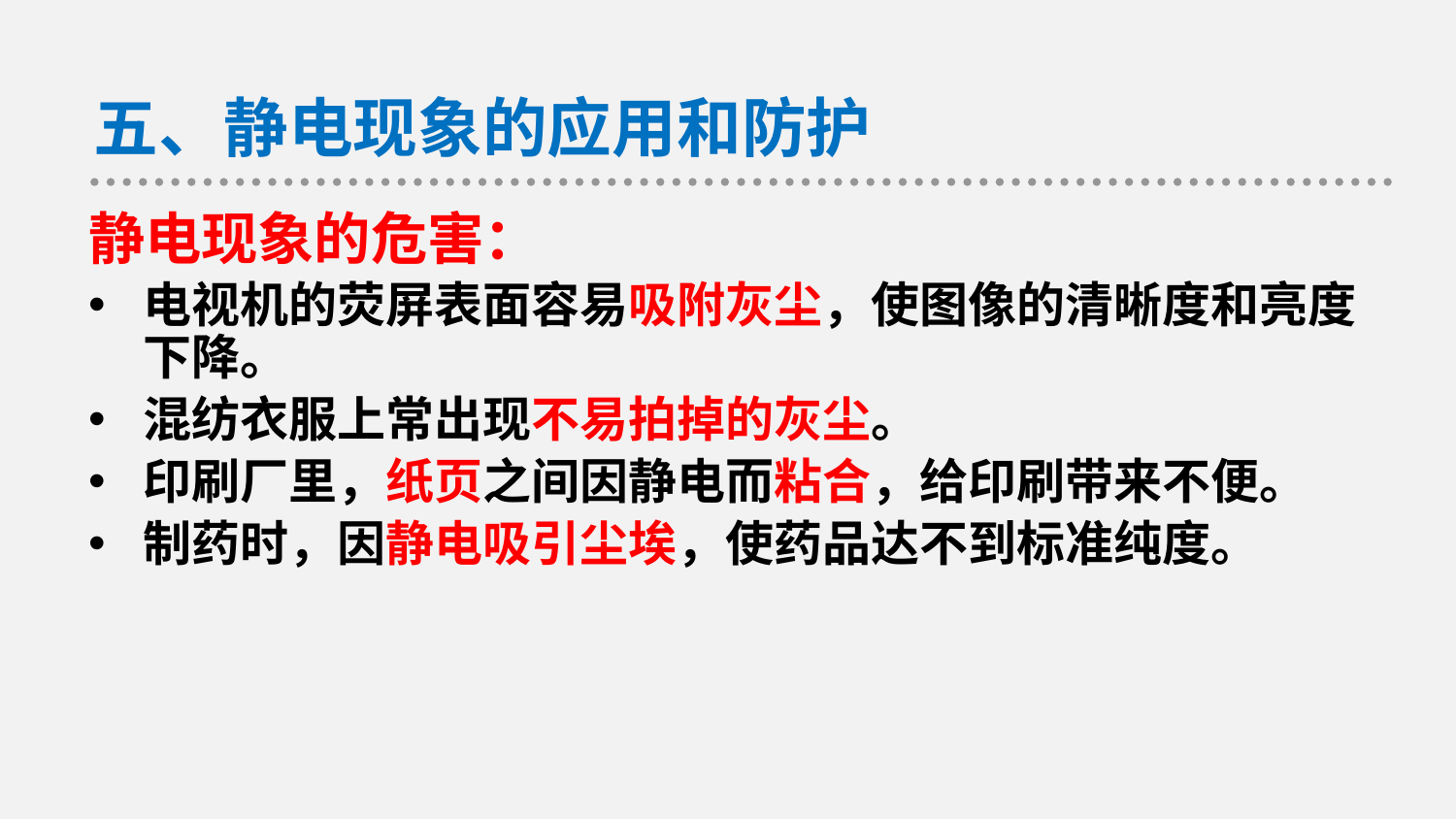

五、静电现象的应用和防护
静电现象的危害：
电视机的荧屏表面容易吸附灰尘，使图像的清晰度和亮度下降。
混纺衣服上常出现不易拍掉的灰尘。
印刷厂里，纸页之间因静电而粘合，给印刷带来不便。
制药时，因静电吸引尘埃，使药品达不到标准纯度。